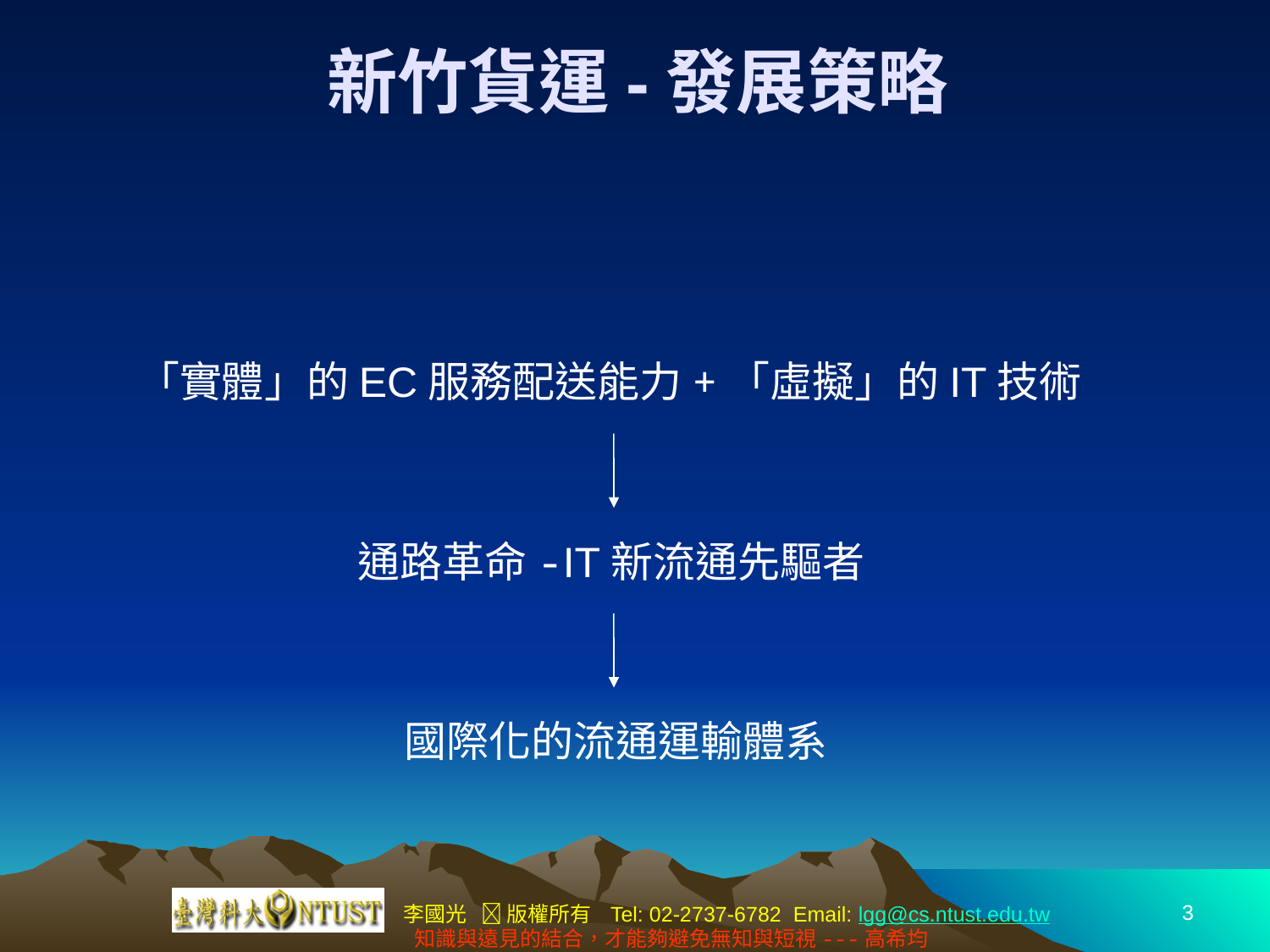

# 新竹貨運-發展策略
「實體」的EC服務配送能力+「虛擬」的IT技術

通路革命-IT新流通先驅者

國際化的流通運輸體系
3